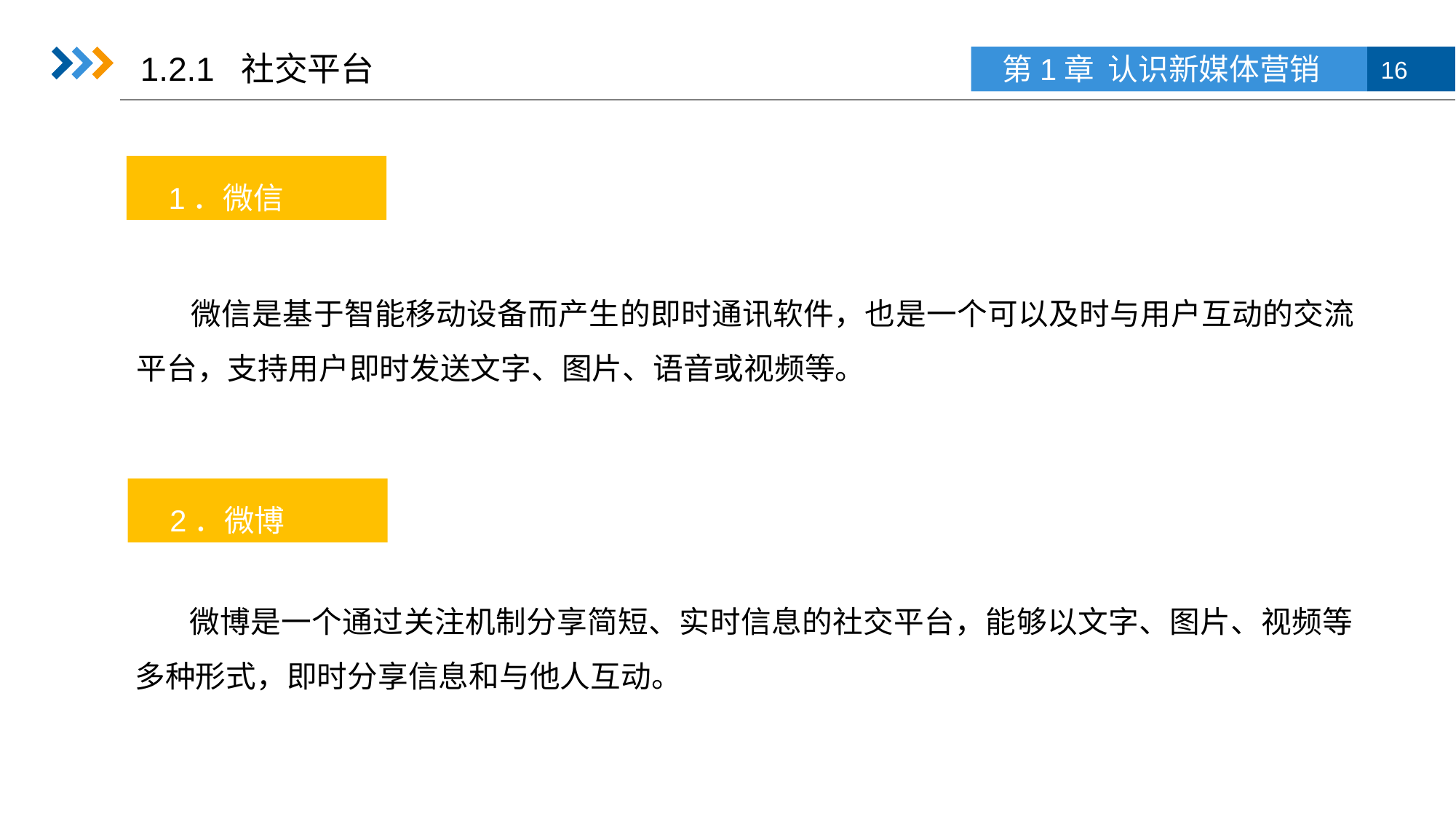

1.2.1  社交平台
1．微信
微信是基于智能移动设备而产生的即时通讯软件，也是一个可以及时与用户互动的交流平台，支持用户即时发送文字、图片、语音或视频等。
2．微博
微博是一个通过关注机制分享简短、实时信息的社交平台，能够以文字、图片、视频等多种形式，即时分享信息和与他人互动。